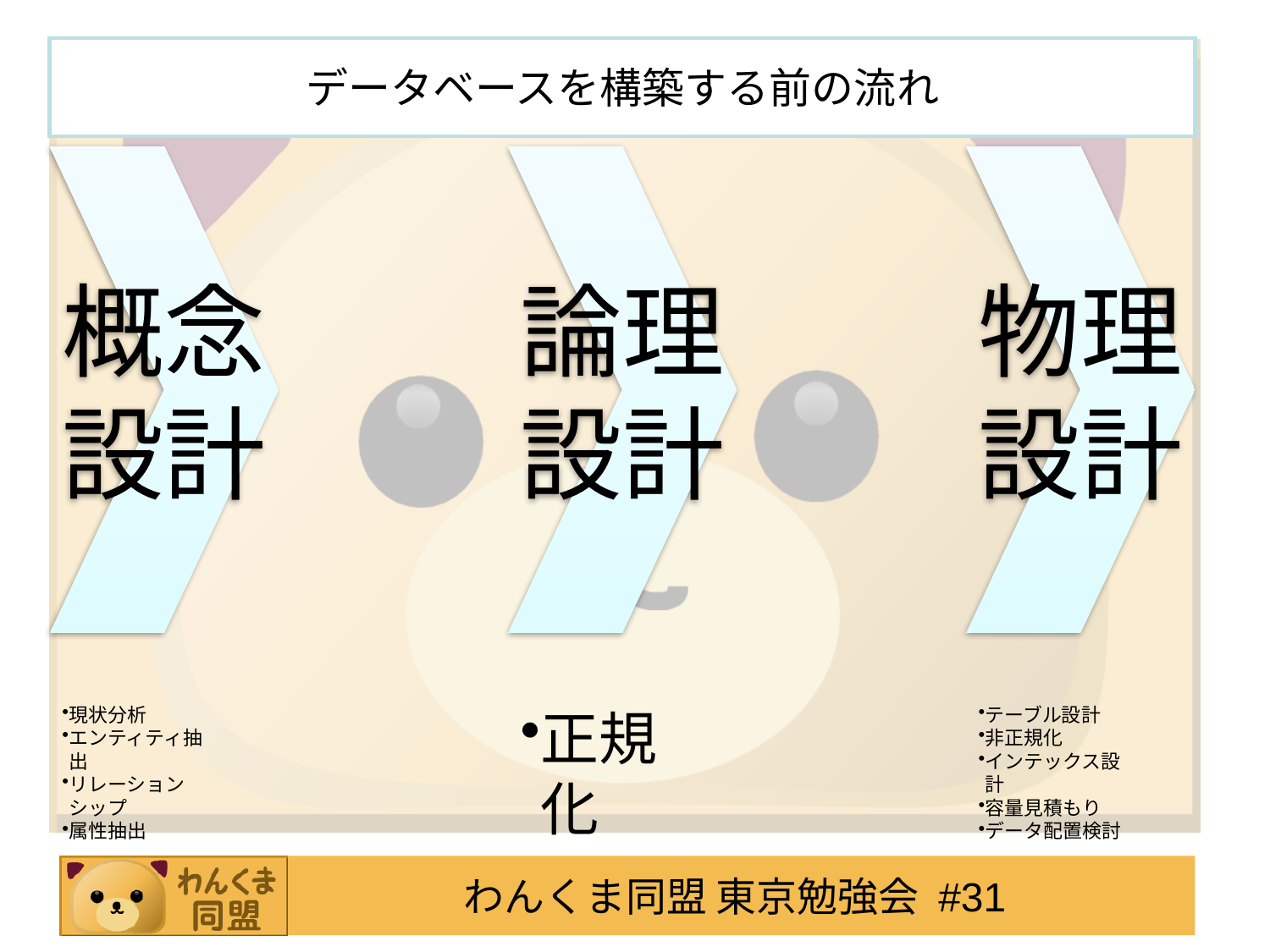

# データベースを構築する前の流れ
概念設計
現状分析
エンティティ抽出
論理設計
正規化
物理設計
テーブル設計
非正規化
インテックス設計
容量見積もり
データ配置検討
リレーションシップ
属性抽出